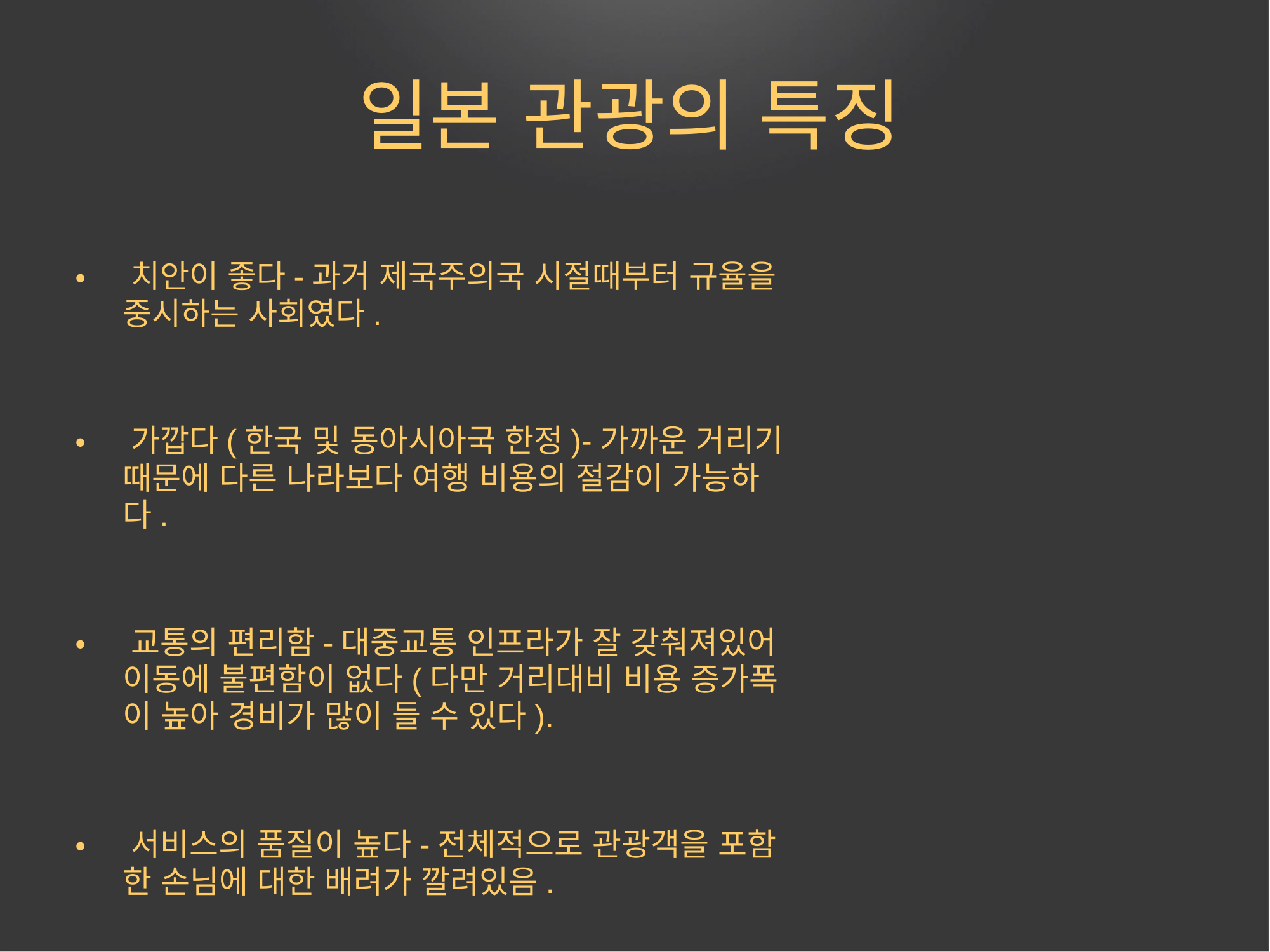

일본 관광의 특징
• 치안이 좋다-과거 제국주의국 시절때부터 규율을
중시하는 사회였다.
• 가깝다(한국 및 동아시아국 한정)-가까운 거리기
때문에 다른 나라보다 여행 비용의 절감이 가능하
다.
• 교통의 편리함-대중교통 인프라가 잘 갖춰져있어
이동에 불편함이 없다(다만 거리대비 비용 증가폭
이 높아 경비가 많이 들 수 있다).
• 서비스의 품질이 높다-전체적으로 관광객을 포함
한 손님에 대한 배려가 깔려있음.